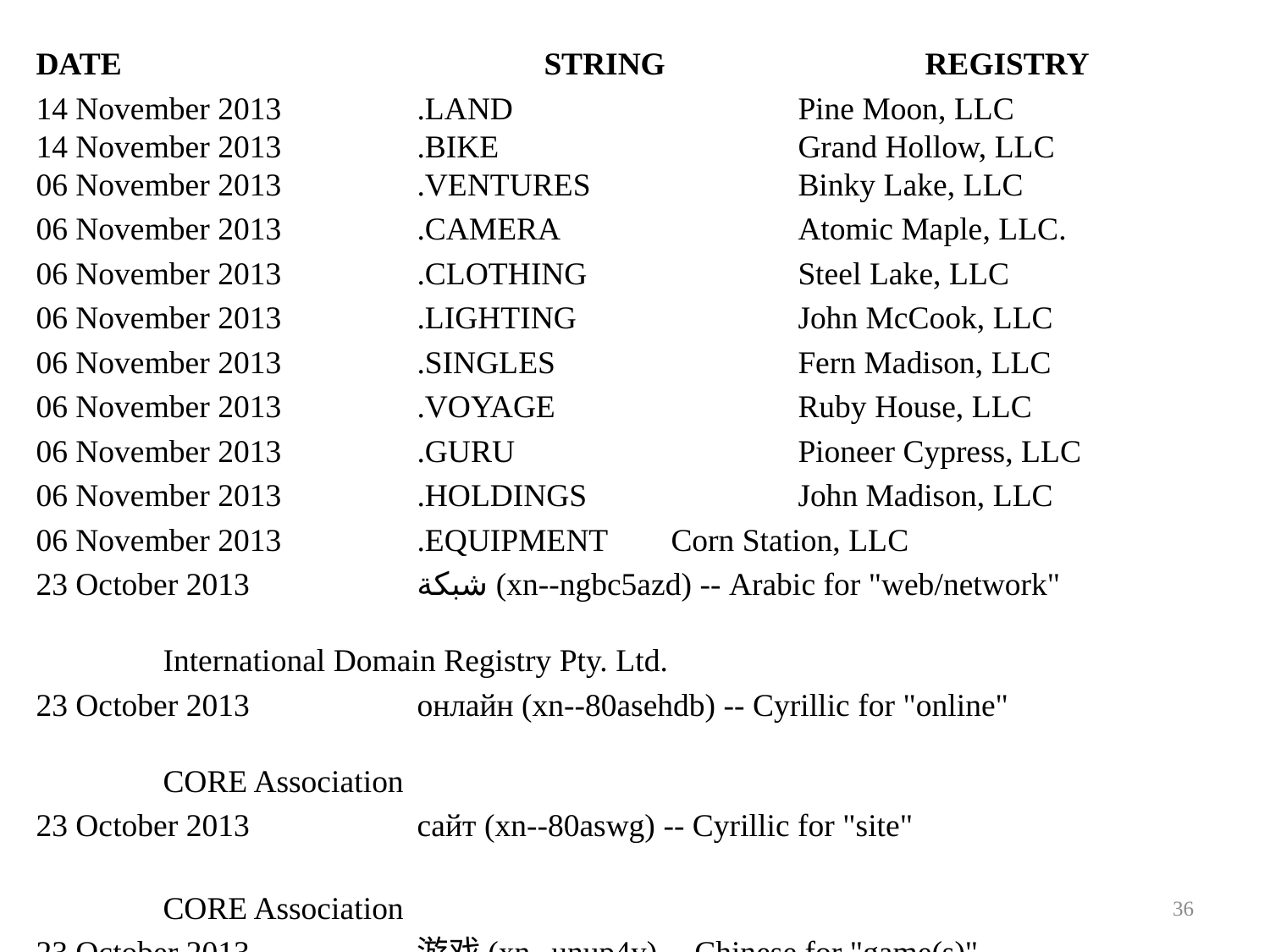

DATE 				STRING 		REGISTRY
14 November 2013		.LAND			Pine Moon, LLC
14 November 2013		.BIKE			Grand Hollow, LLC
06 November 2013 		.VENTURES 		Binky Lake, LLC
06 November 2013 		.CAMERA 		Atomic Maple, LLC.
06 November 2013 		.CLOTHING 		Steel Lake, LLC
06 November 2013 		.LIGHTING 		John McCook, LLC
06 November 2013 		.SINGLES 		Fern Madison, LLC
06 November 2013 		.VOYAGE 		Ruby House, LLC
06 November 2013 		.GURU 			Pioneer Cypress, LLC
06 November 2013 		.HOLDINGS 		John Madison, LLC
06 November 2013 		.EQUIPMENT 	Corn Station, LLC
23 October 2013 		شبكة (xn--ngbc5azd) -- Arabic for "web/network"
										International Domain Registry Pty. Ltd.
23 October 2013 		онлайн (xn--80asehdb) -- Cyrillic for "online"
										CORE Association
23 October 2013 		сайт (xn--80aswg) -- Cyrillic for "site"
										CORE Association
23 October 2013 		游戏(xn--unup4y) -- Chinese for "game(s)"
										Spring Fields, LLC
36